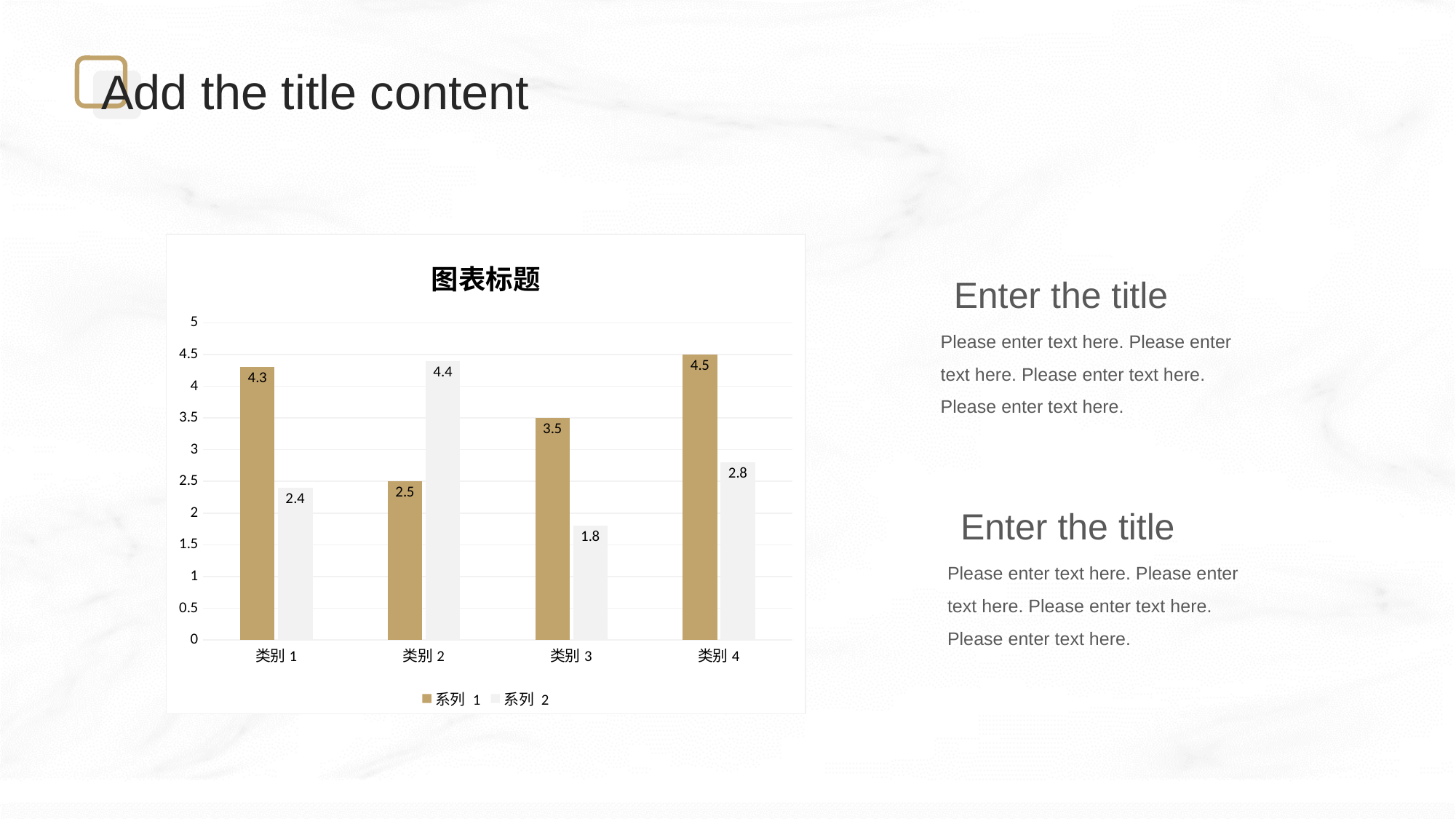

Add the title content

### Chart: 图表标题

| Category | 系列 1 | 系列 2 |
|---|---|---|
| 类别1 | 4.3 | 2.4 |
| 类别2 | 2.5 | 4.4 |
| 类别3 | 3.5 | 1.8 |
| 类别4 | 4.5 | 2.8 |
Enter the title
Please enter text here. Please enter text here. Please enter text here. Please enter text here.
Enter the title
Please enter text here. Please enter text here. Please enter text here. Please enter text here.